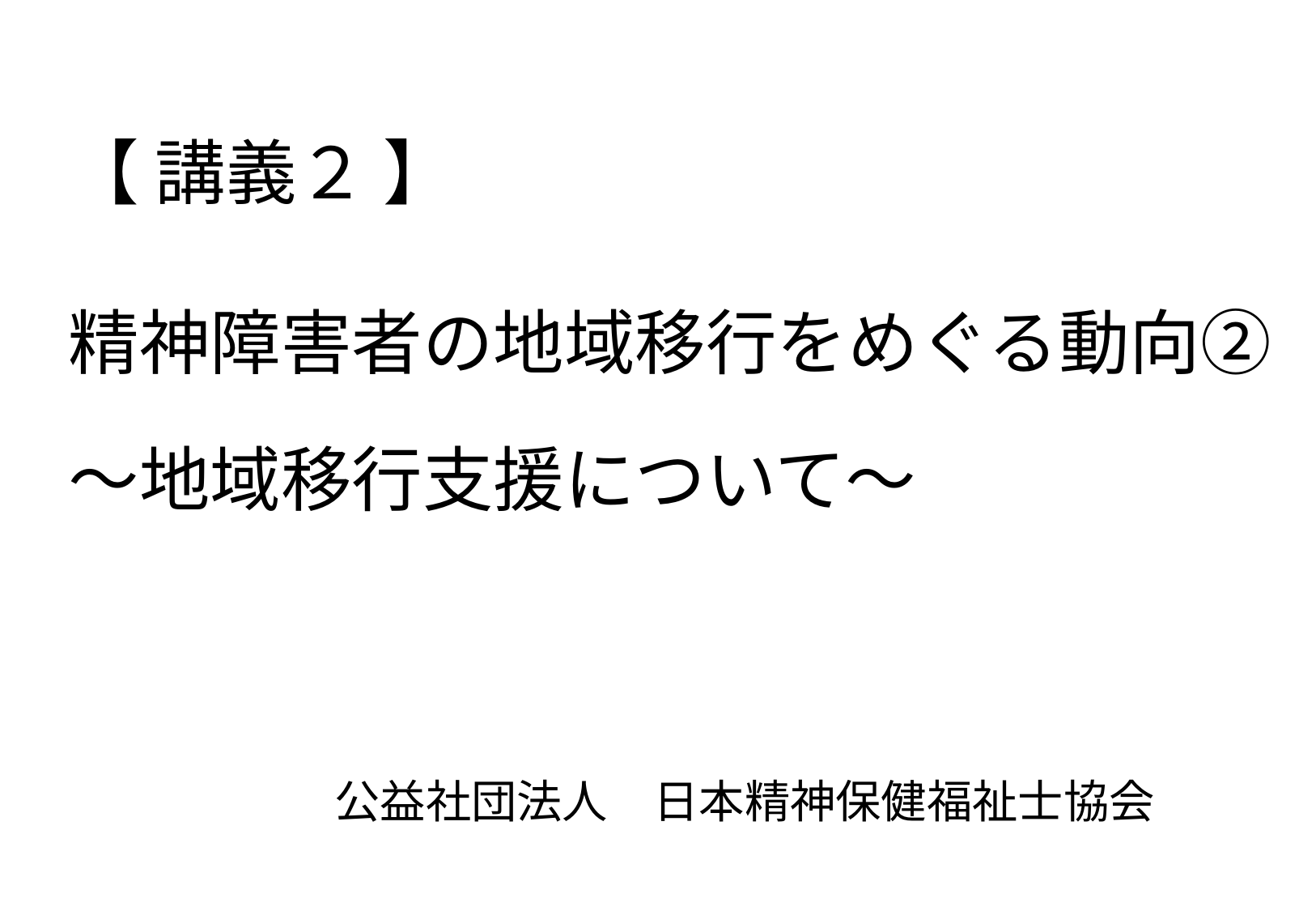

【 講義２ 】
精神障害者の地域移行をめぐる動向②
～地域移行支援について～

公益社団法人　日本精神保健福祉士協会